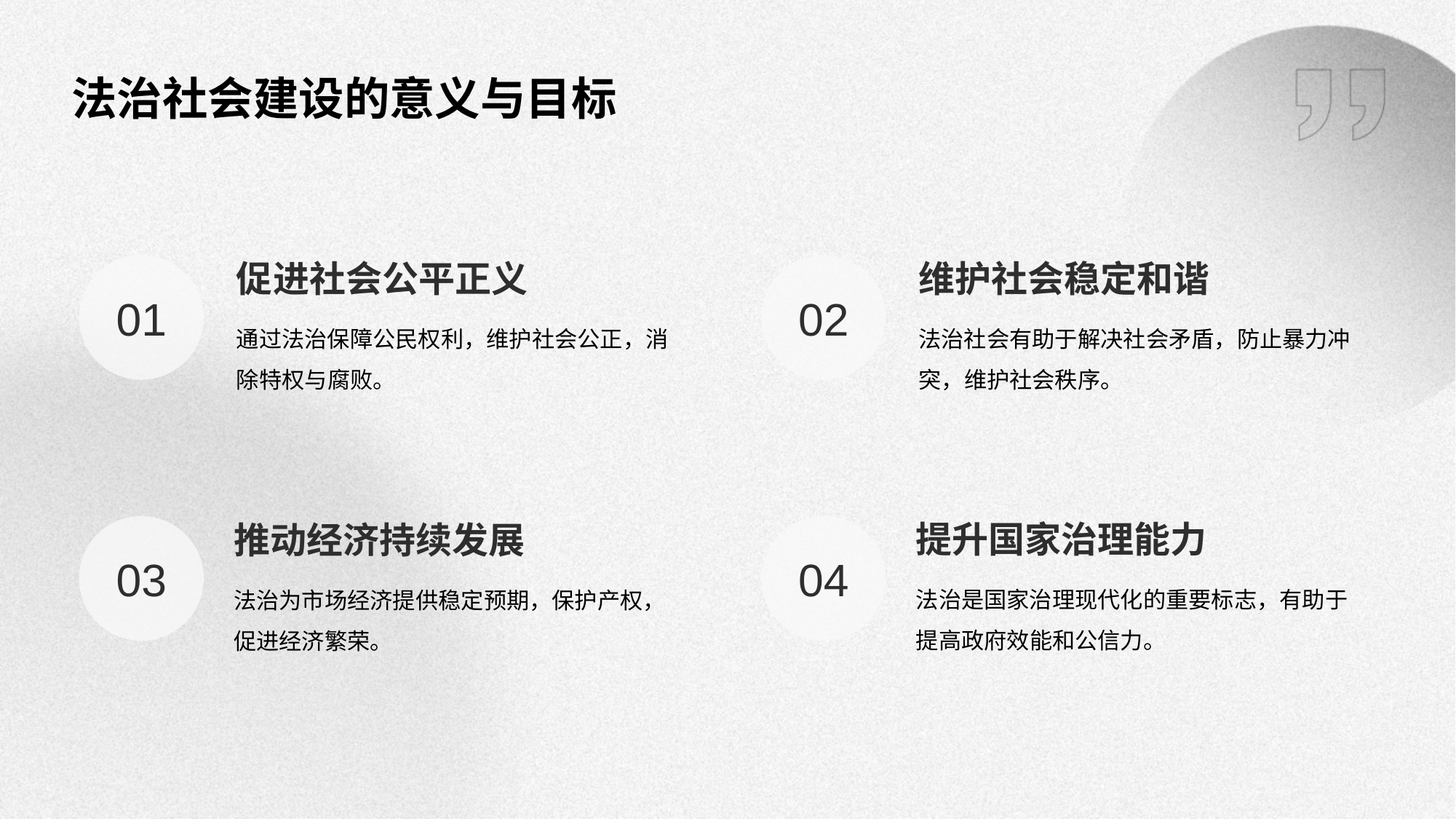

法治社会建设的意义与目标
维护社会稳定和谐
促进社会公平正义

02
01
法治社会有助于解决社会矛盾，防止暴力冲突，维护社会秩序。
通过法治保障公民权利，维护社会公正，消除特权与腐败。
提升国家治理能力
推动经济持续发展

04
03
法治是国家治理现代化的重要标志，有助于提高政府效能和公信力。
法治为市场经济提供稳定预期，保护产权，促进经济繁荣。